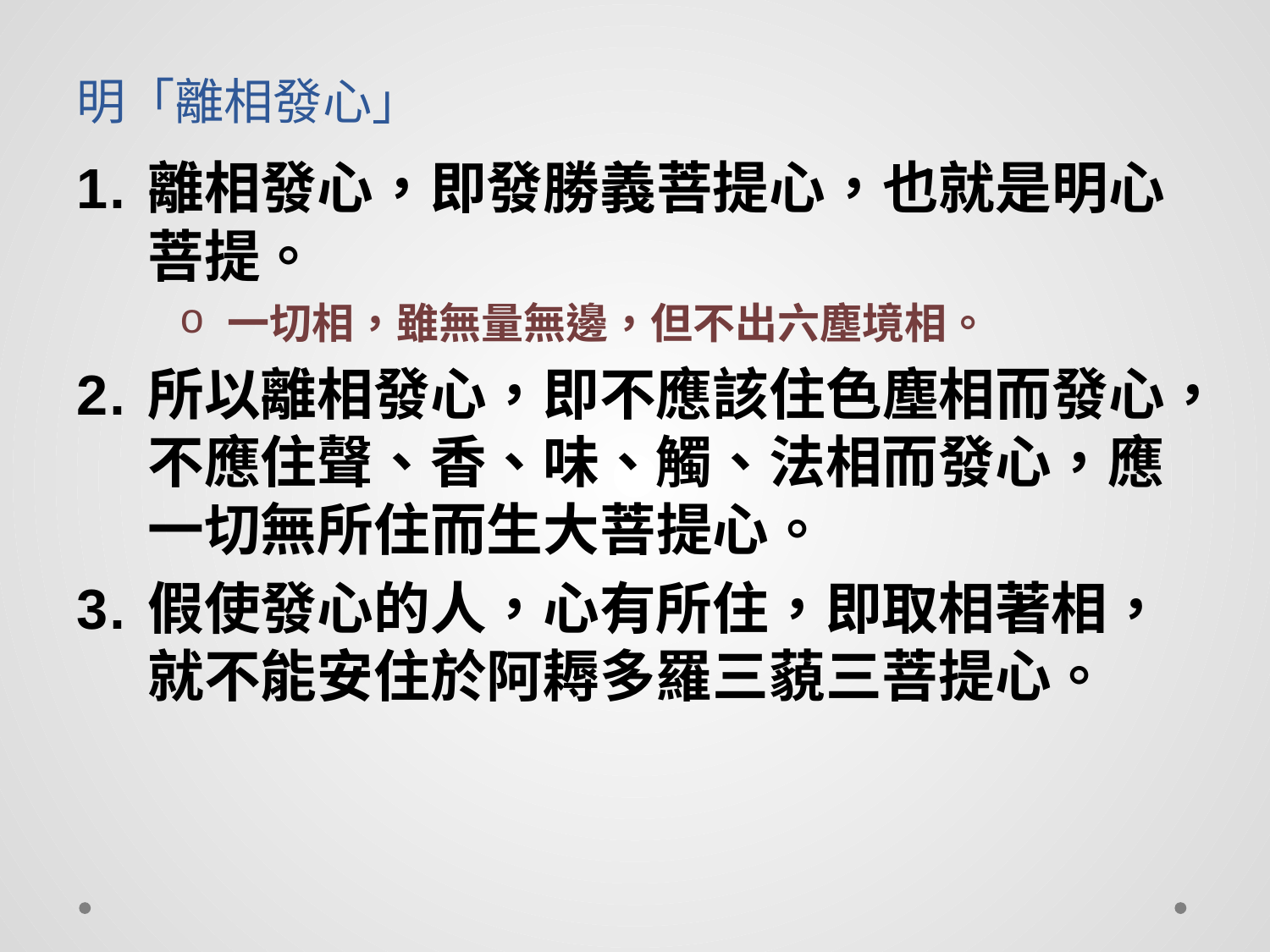

# 明「離相發心」
離相發心，即發勝義菩提心，也就是明心菩提。
一切相，雖無量無邊，但不出六塵境相。
所以離相發心，即不應該住色塵相而發心，不應住聲、香、味、觸、法相而發心，應一切無所住而生大菩提心。
假使發心的人，心有所住，即取相著相，就不能安住於阿耨多羅三藐三菩提心。